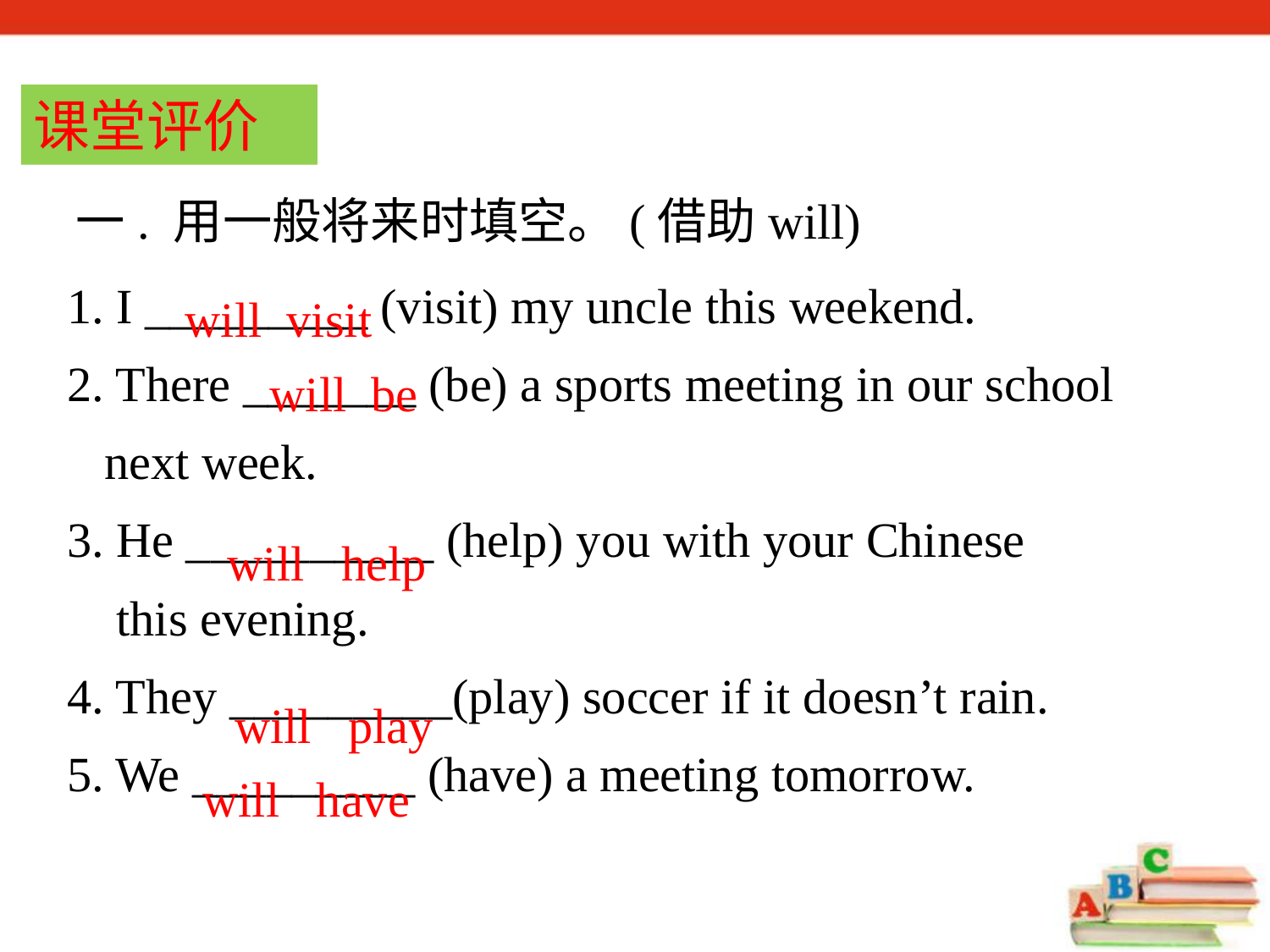

课堂评价
一. 用一般将来时填空。(借助will)
1. I _________ (visit) my uncle this weekend.
2. There _______ (be) a sports meeting in our school
   next week.
3. He __________ (help) you with your Chinese
    this evening.
4. They _________(play) soccer if it doesn’t rain.
5. We _________ (have) a meeting tomorrow.
 will  visit
 will  be
 will   help
will   play
will   have